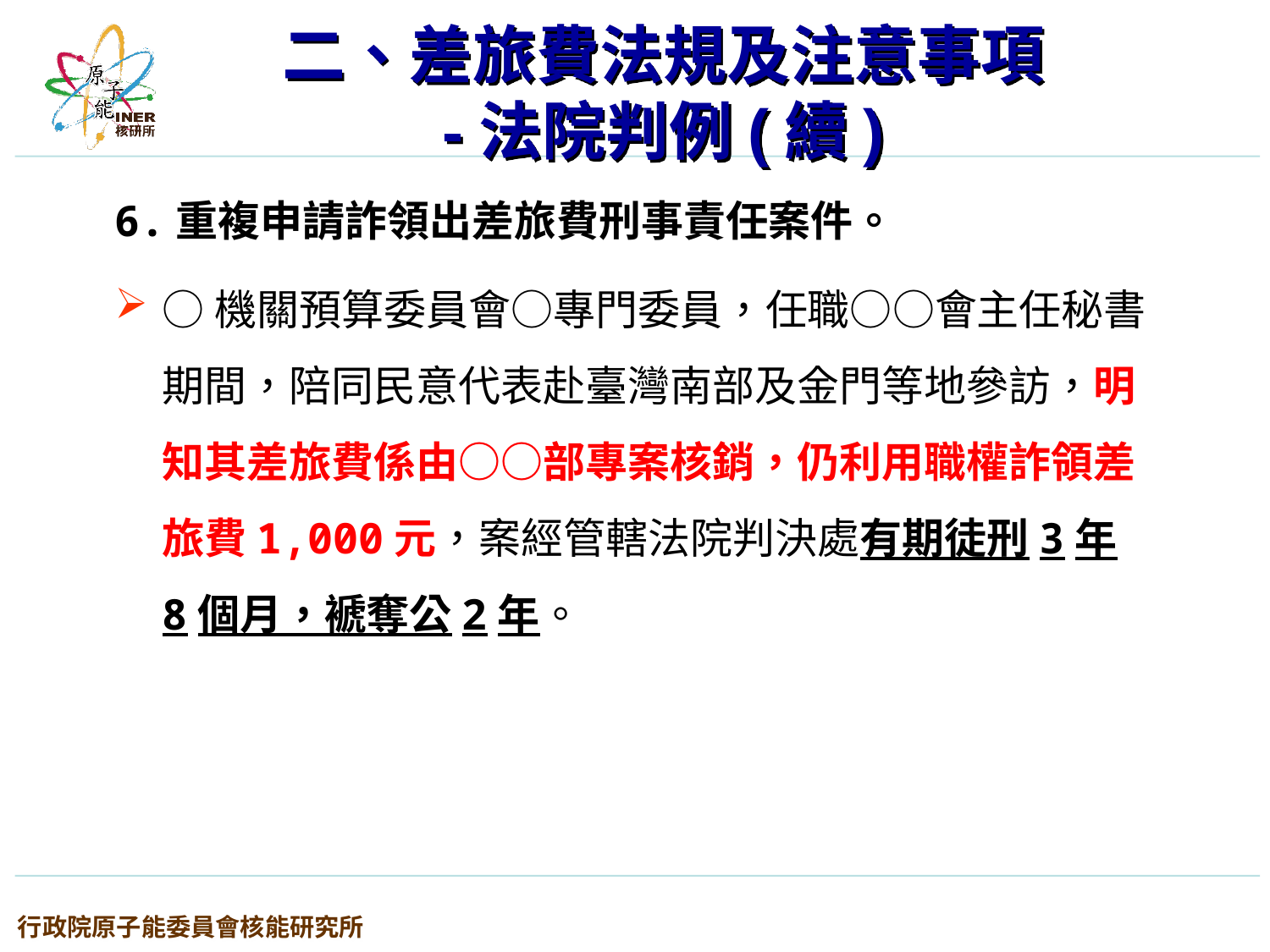

二、差旅費法規及注意事項
-法院判例(續)
6.重複申請詐領出差旅費刑事責任案件。
○機關預算委員會○專門委員，任職○○會主任秘書期間，陪同民意代表赴臺灣南部及金門等地參訪，明知其差旅費係由○○部專案核銷，仍利用職權詐領差旅費1,000元，案經管轄法院判決處有期徒刑3年8個月，褫奪公2年。